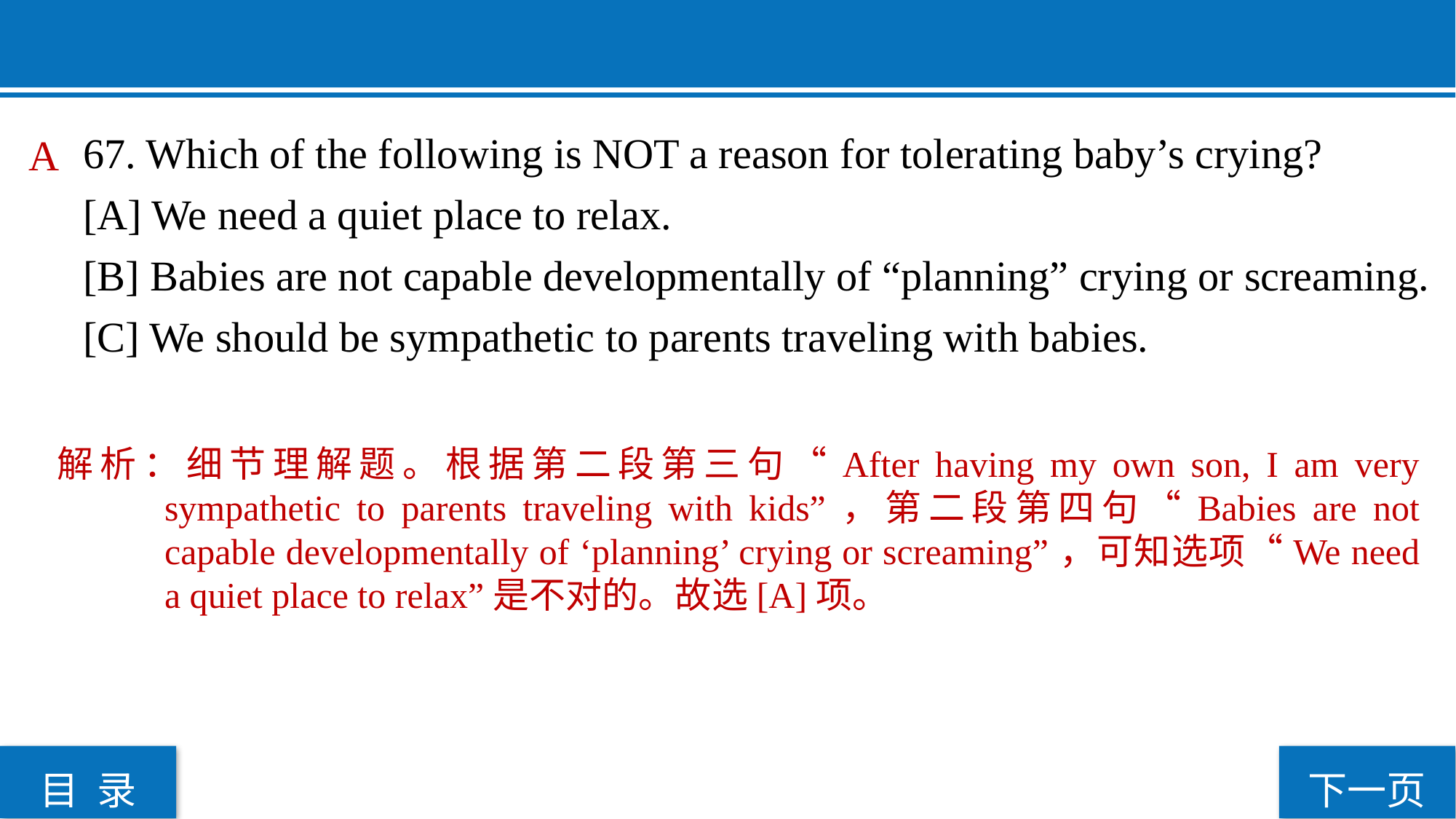

67. Which of the following is NOT a reason for tolerating baby’s crying?
[A] We need a quiet place to relax.
[B] Babies are not capable developmentally of “planning” crying or screaming.
[C] We should be sympathetic to parents traveling with babies.
A
解析：细节理解题。根据第二段第三句“After having my own son, I am very sympathetic to parents traveling with kids”，第二段第四句“Babies are not capable developmentally of ‘planning’ crying or screaming”，可知选项“We need a quiet place to relax”是不对的。故选[A]项。